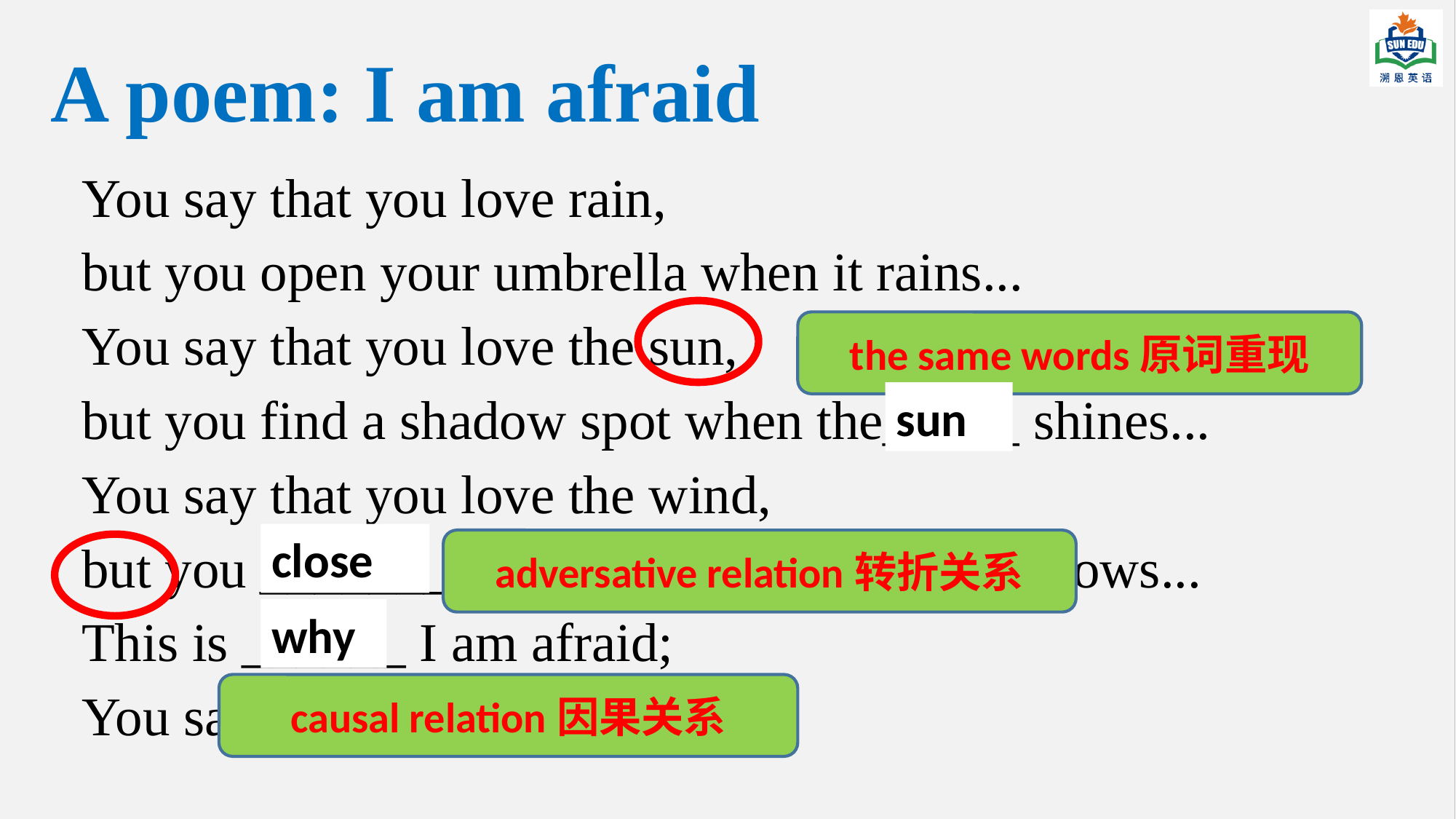

A poem: I am afraid
You say that you love rain,
but you open your umbrella when it rains...
You say that you love the sun,
but you find a shadow spot when the_____ shines...
You say that you love the wind,
but you _______your windows when wind blows...
This is ______ I am afraid;
You say that you love me too...

the same words原词重现
sun
close
adversative relation转折关系

why
causal relation因果关系